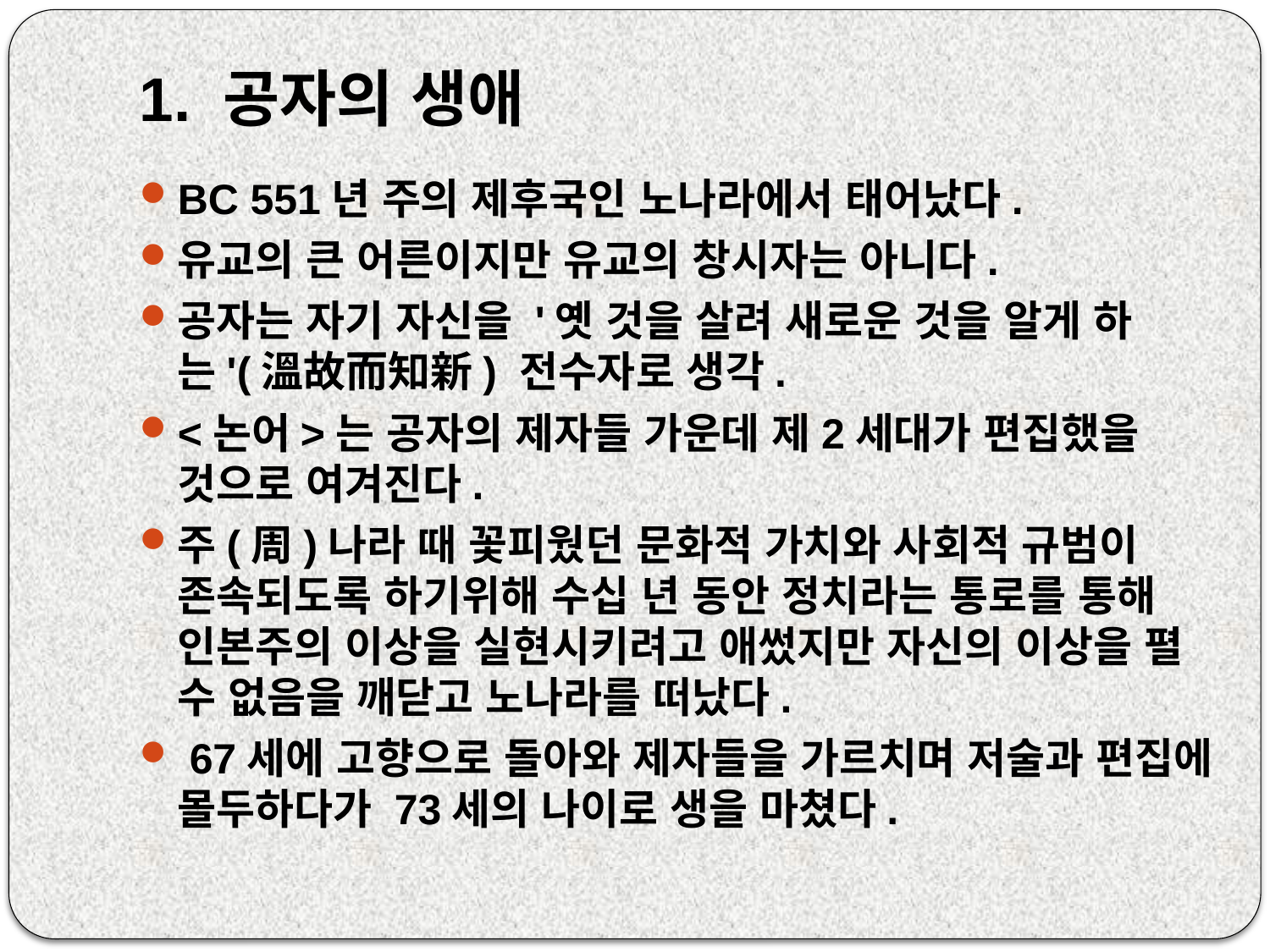

# 1. 공자의 생애
BC 551년 주의 제후국인 노나라에서 태어났다.
유교의 큰 어른이지만 유교의 창시자는 아니다.
공자는 자기 자신을 '옛 것을 살려 새로운 것을 알게 하는'(溫故而知新) 전수자로 생각.
<논어>는 공자의 제자들 가운데 제2세대가 편집했을 것으로 여겨진다.
주(周)나라 때 꽃피웠던 문화적 가치와 사회적 규범이 존속되도록 하기위해 수십 년 동안 정치라는 통로를 통해 인본주의 이상을 실현시키려고 애썼지만 자신의 이상을 펼 수 없음을 깨닫고 노나라를 떠났다.
 67세에 고향으로 돌아와 제자들을 가르치며 저술과 편집에 몰두하다가 73세의 나이로 생을 마쳤다.